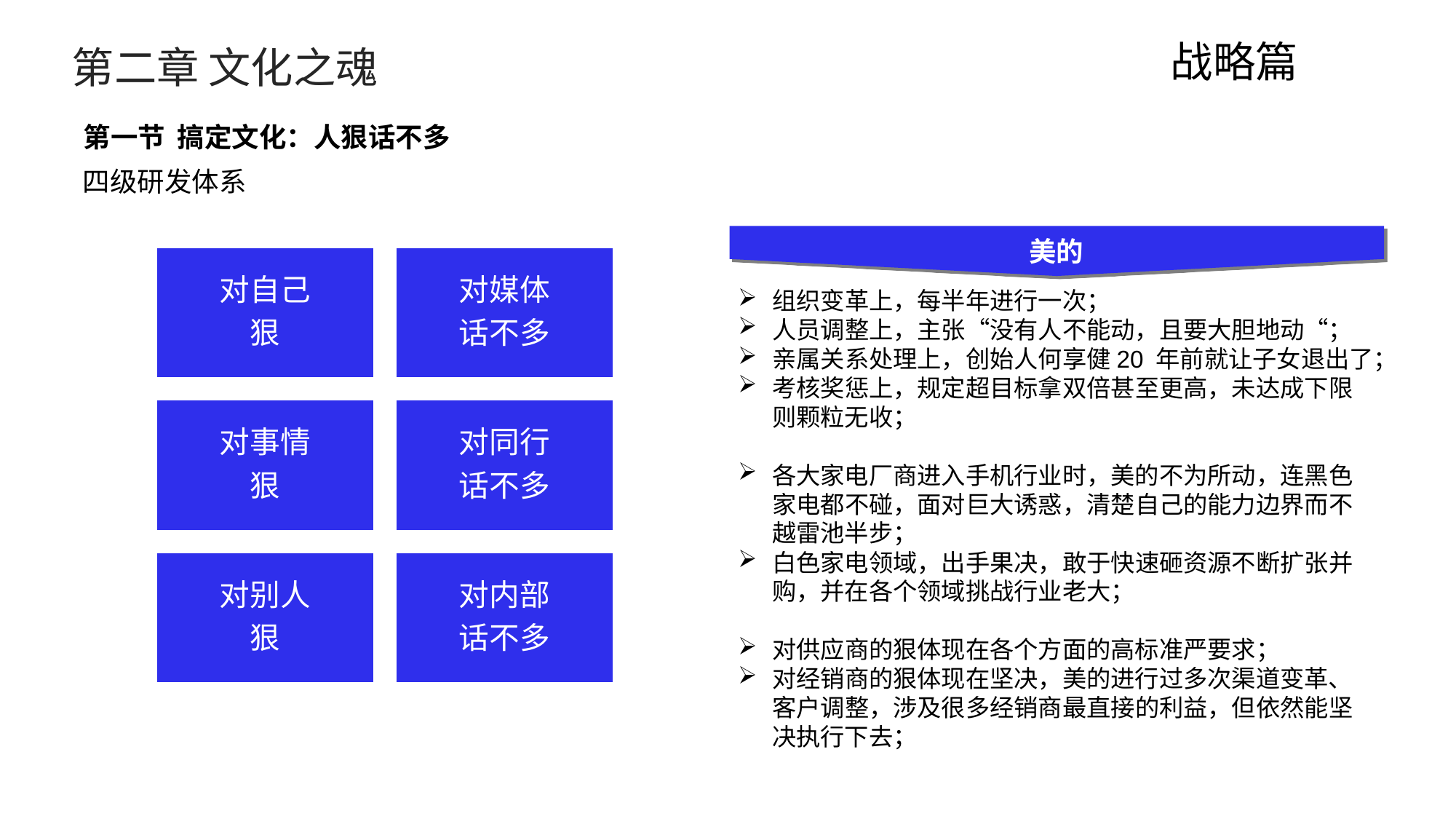

战略篇
第二章 文化之魂
第一节  搞定文化：人狠话不多
四级研发体系
美的
对自己
狠
对媒体
话不多
对事情
狠
对同行
话不多
对别人
狠
对内部
话不多
组织变革上，每半年进行一次；
人员调整上，主张“没有人不能动，且要大胆地动“；
亲属关系处理上，创始人何享健20 年前就让子女退出了；
考核奖惩上，规定超目标拿双倍甚至更高，未达成下限则颗粒无收；

各大家电厂商进入手机行业时，美的不为所动，连黑色家电都不碰，面对巨大诱惑，清楚自己的能力边界而不越雷池半步；
白色家电领域，出手果决，敢于快速砸资源不断扩张并购，并在各个领域挑战行业老大；

对供应商的狠体现在各个方面的高标准严要求；
对经销商的狠体现在坚决，美的进行过多次渠道变革、客户调整，涉及很多经销商最直接的利益，但依然能坚决执行下去；